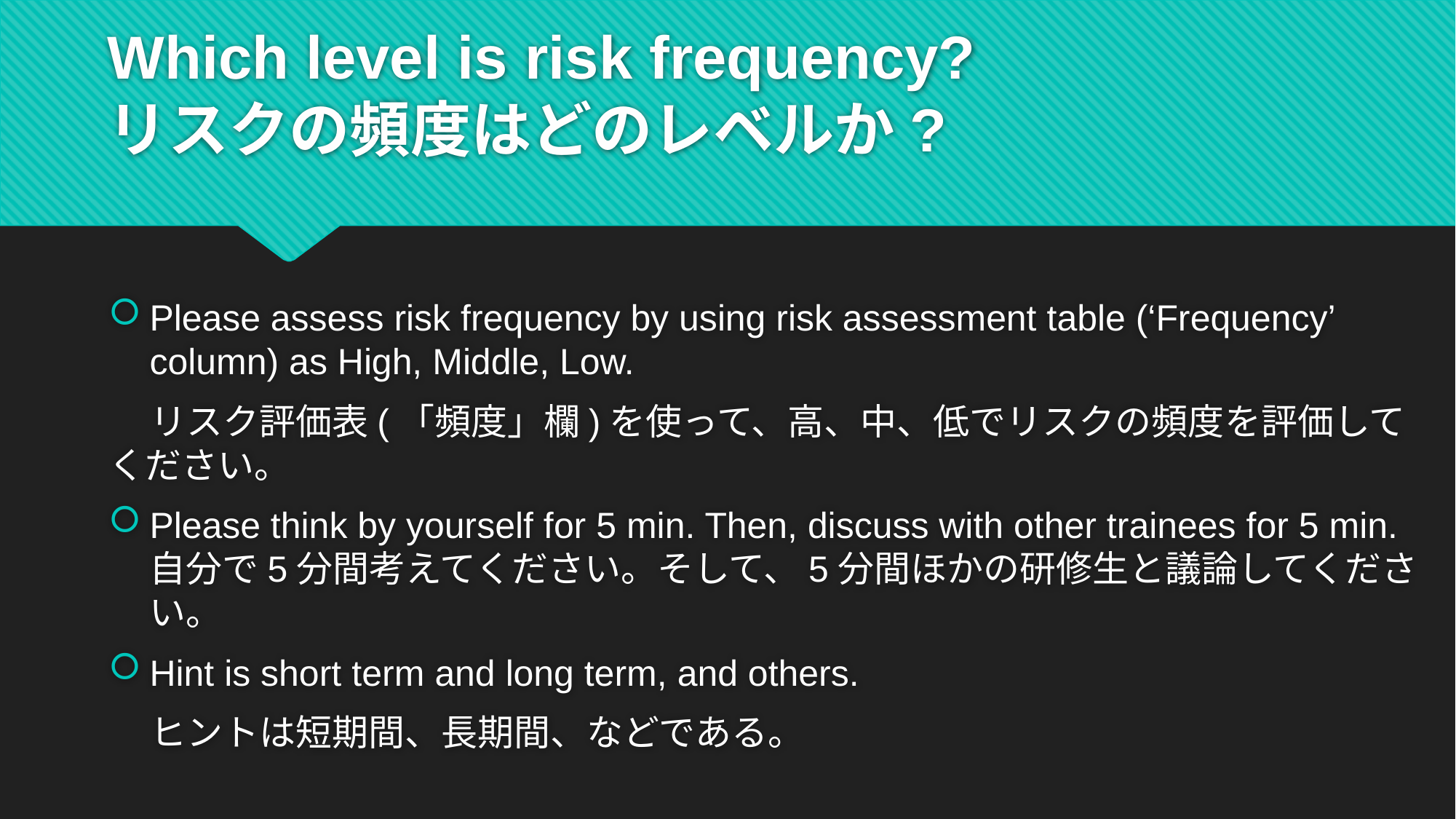

# Which level is risk frequency? リスクの頻度はどのレベルか?
Please assess risk frequency by using risk assessment table (‘Frequency’ column) as High, Middle, Low.
    リスク評価表(「頻度」欄)を使って、高、中、低でリスクの頻度を評価してください。
Please think by yourself for 5 min. Then, discuss with other trainees for 5 min.自分で5分間考えてください。そして、5分間ほかの研修生と議論してください。
Hint is short term and long term, and others.
    ヒントは短期間、長期間、などである。